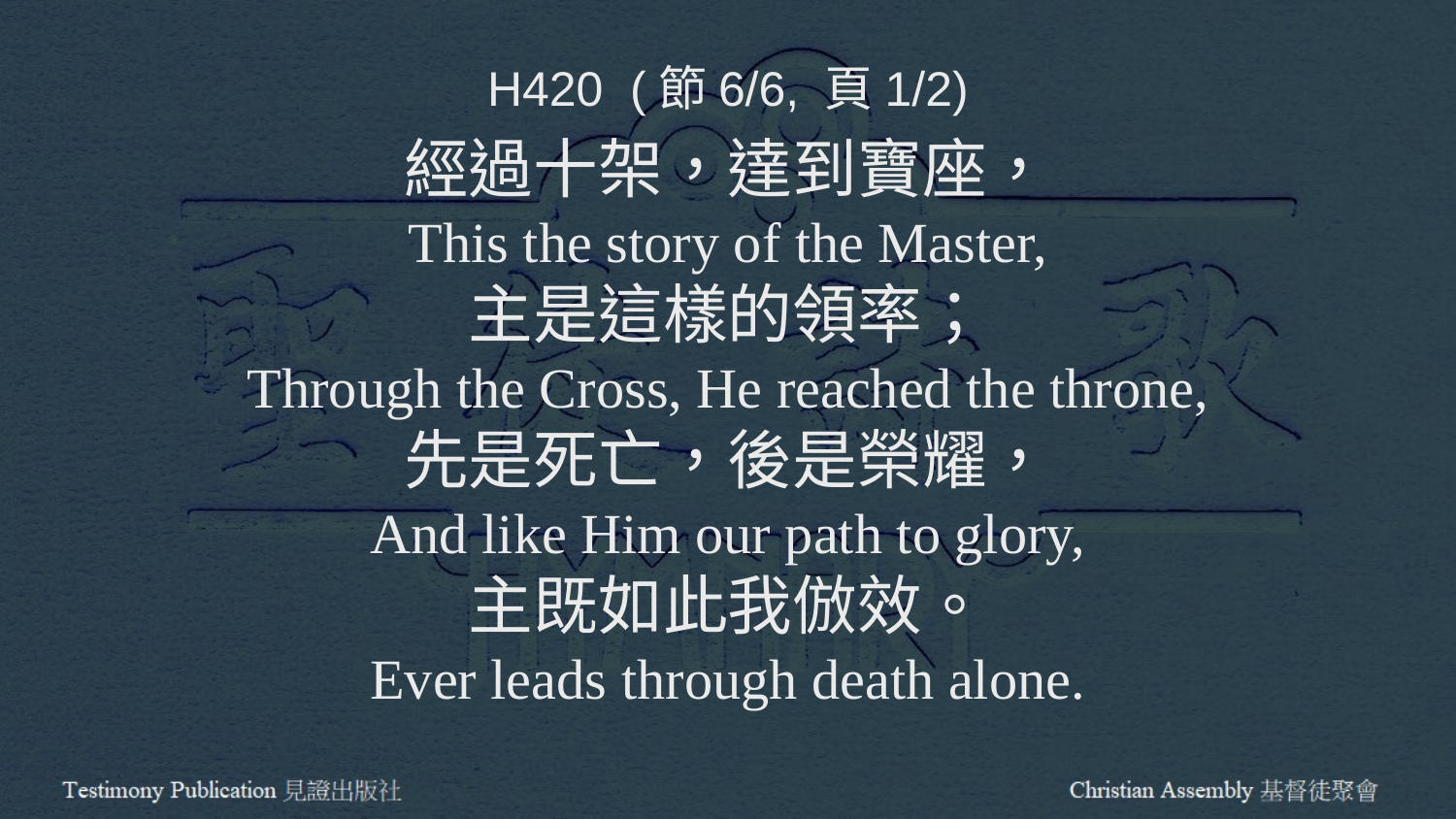

H420  (節6/6, 頁1/2)
經過十架，達到寶座，
This the story of the Master,
主是這樣的領率；
Through the Cross, He reached the throne,
先是死亡，後是榮耀，
And like Him our path to glory,
主既如此我倣效。
Ever leads through death alone.